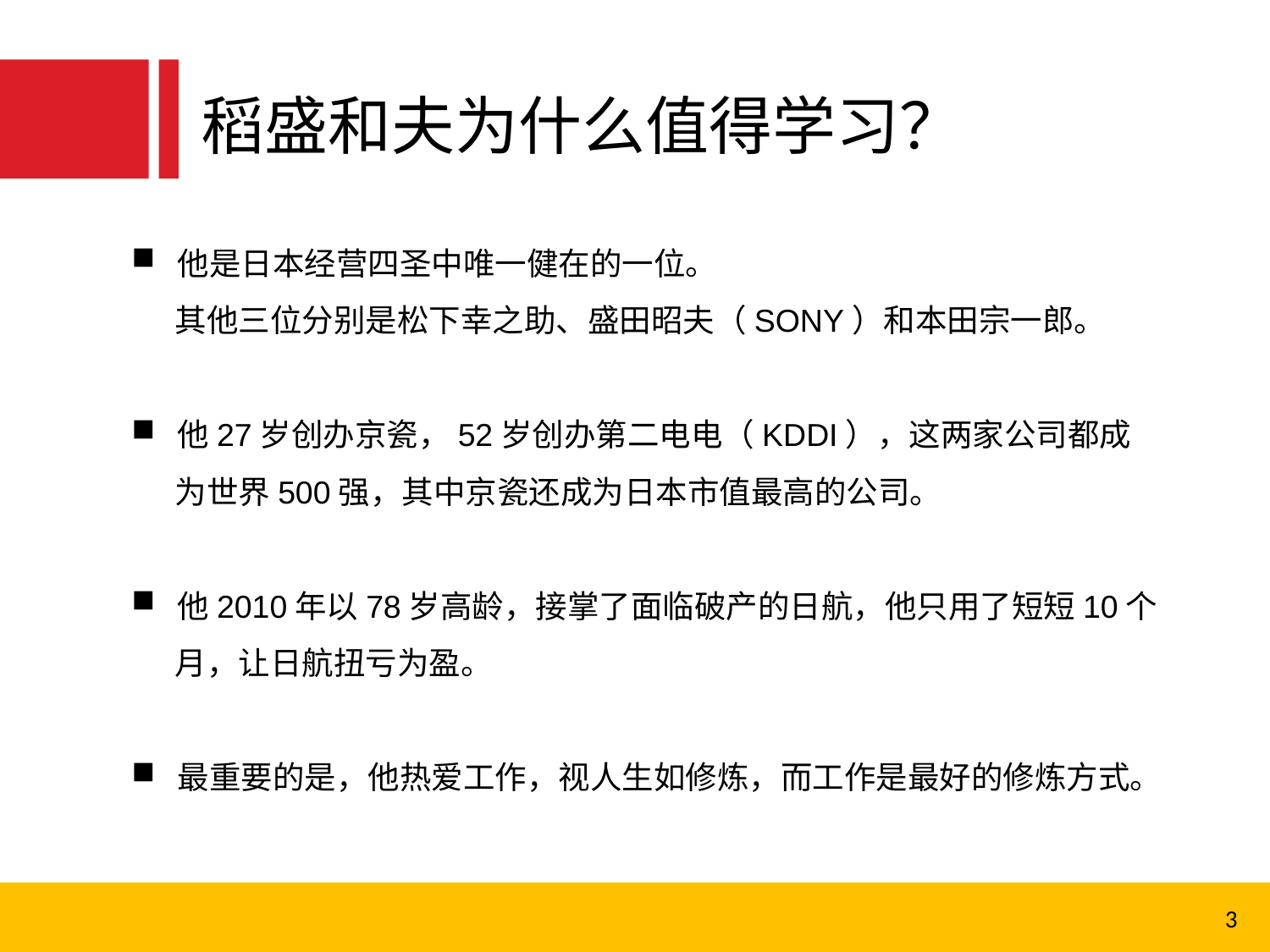

稻盛和夫为什么值得学习？
  他是日本经营四圣中唯一健在的一位。
     其他三位分别是松下幸之助、盛田昭夫（SONY）和本田宗一郎。

  他27岁创办京瓷，52岁创办第二电电（KDDI），这两家公司都成
     为世界500强，其中京瓷还成为日本市值最高的公司。

  他2010年以78岁高龄，接掌了面临破产的日航，他只用了短短10个
     月，让日航扭亏为盈。

  最重要的是，他热爱工作，视人生如修炼，而工作是最好的修炼方式。

3